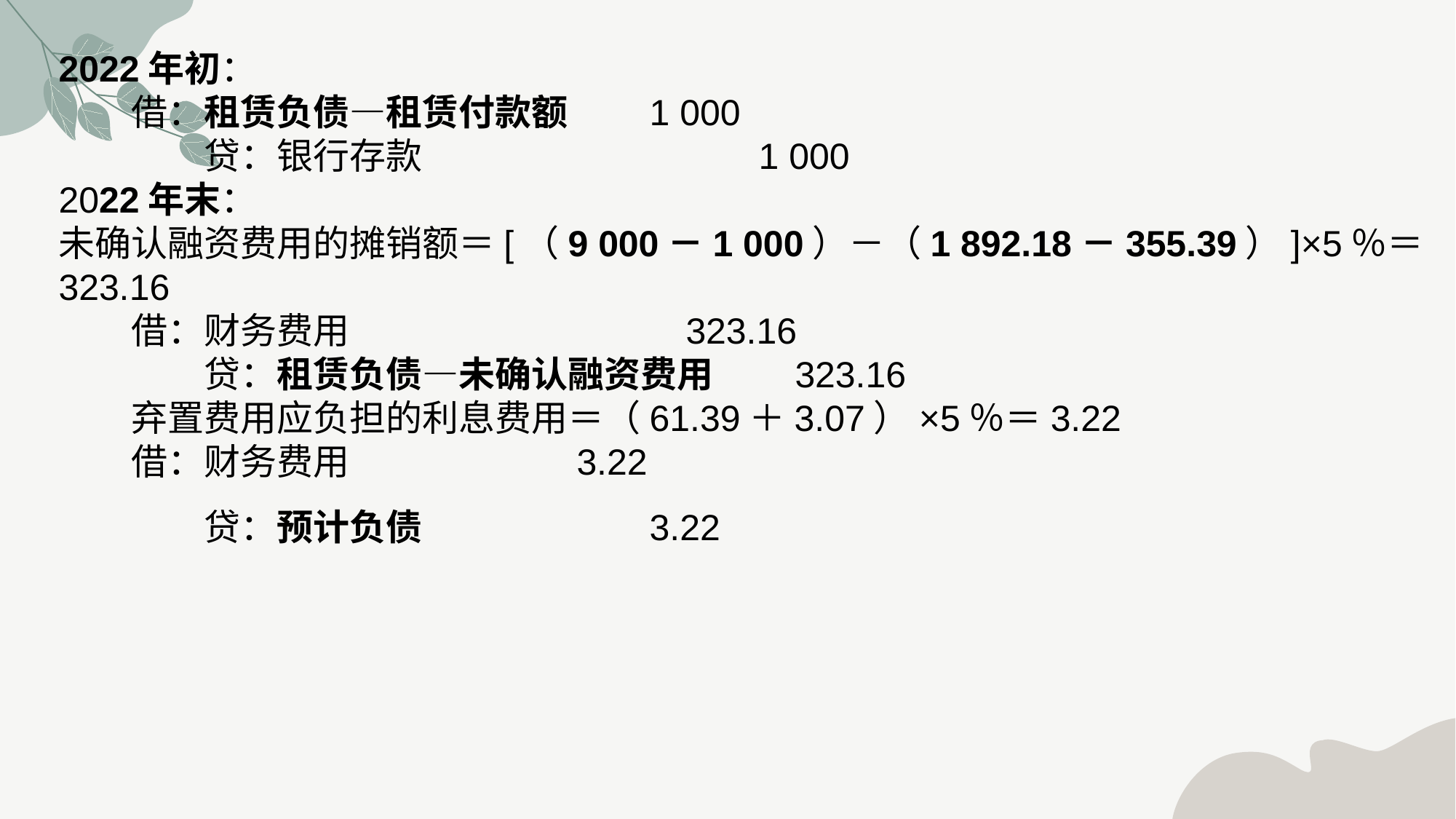

2022年初：　　借：租赁负债—租赁付款额　　1 000　　　　贷：银行存款　　　　　　　　　1 0002022年末：未确认融资费用的摊销额＝[（9 000－1 000）－（1 892.18－355.39）]×5％＝323.16　　借：财务费用　　　　　　　　　323.16　　　　贷：租赁负债—未确认融资费用　　323.16　　弃置费用应负担的利息费用＝（61.39＋3.07）×5％＝3.22　　借：财务费用　　　　　　3.22　　　　贷：预计负债　　　　　　3.22